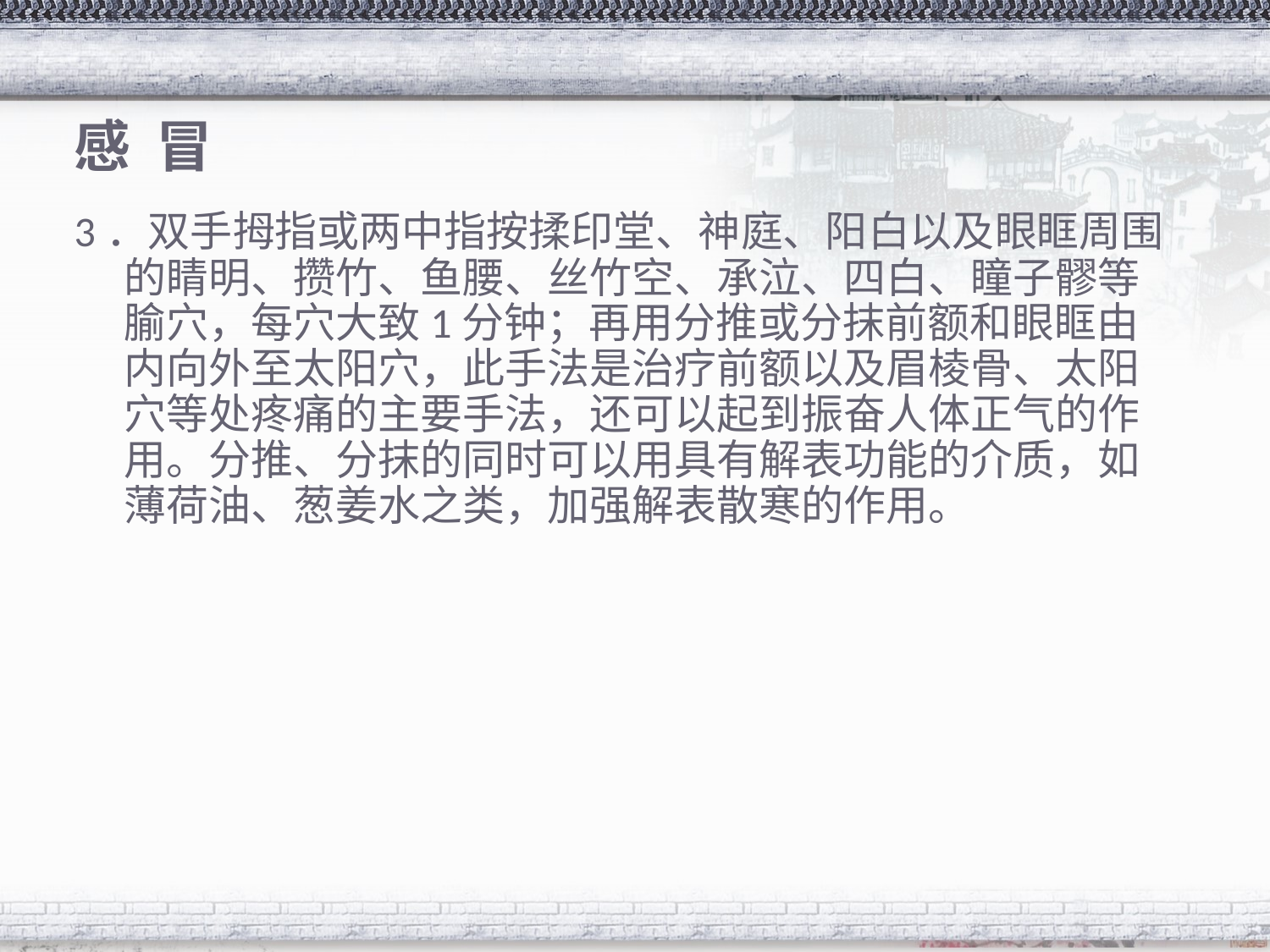

# 感  冒
3．双手拇指或两中指按揉印堂、神庭、阳白以及眼眶周围的睛明、攒竹、鱼腰、丝竹空、承泣、四白、瞳子髎等腧穴，每穴大致1分钟；再用分推或分抹前额和眼眶由内向外至太阳穴，此手法是治疗前额以及眉棱骨、太阳穴等处疼痛的主要手法，还可以起到振奋人体正气的作用。分推、分抹的同时可以用具有解表功能的介质，如薄荷油、葱姜水之类，加强解表散寒的作用。